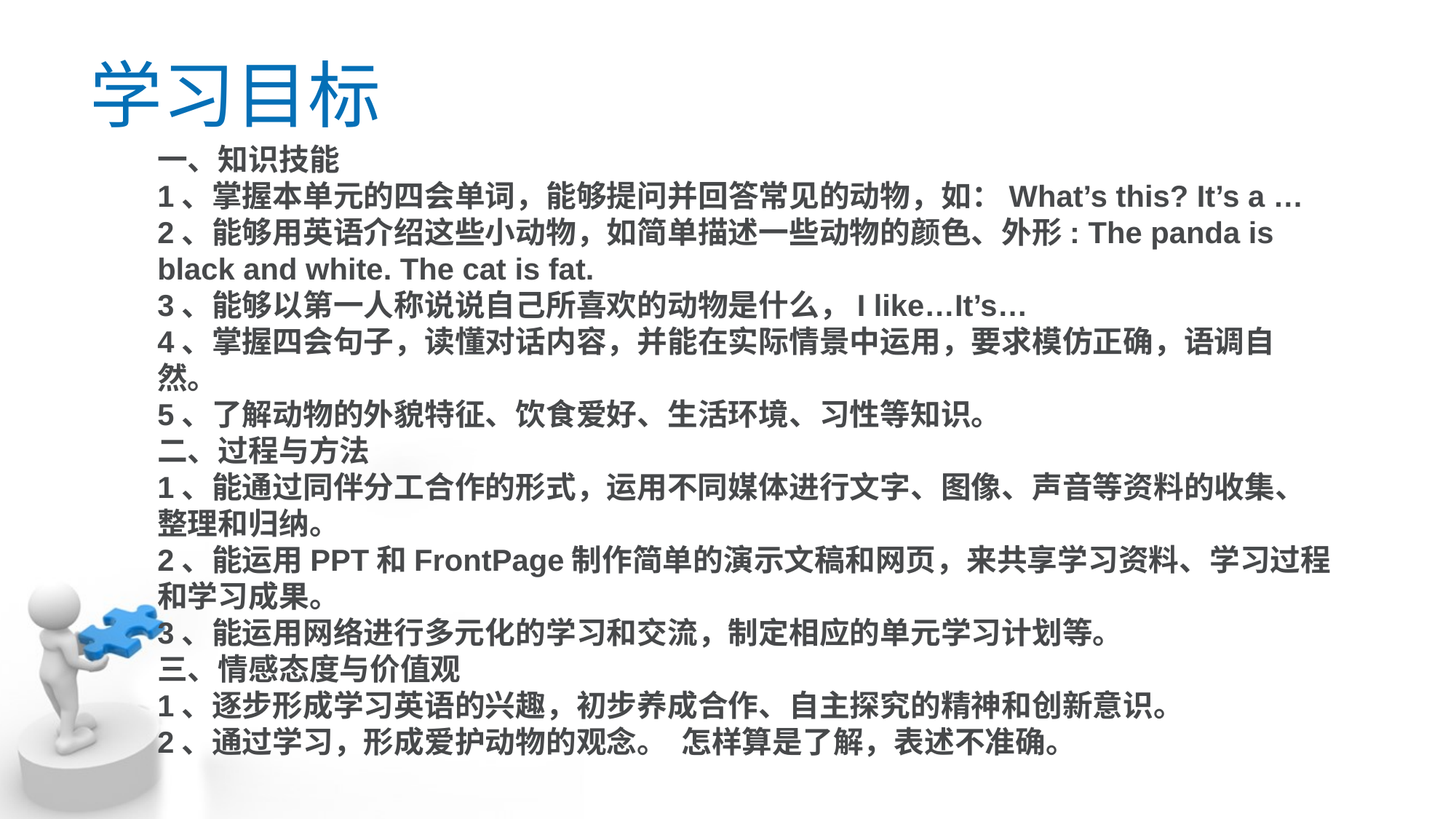

学习目标
一、知识技能
1、掌握本单元的四会单词，能够提问并回答常见的动物，如：What’s this? It’s a …
2、能够用英语介绍这些小动物，如简单描述一些动物的颜色、外形: The panda is black and white. The cat is fat.
3、能够以第一人称说说自己所喜欢的动物是什么，I like…It’s…
4、掌握四会句子，读懂对话内容，并能在实际情景中运用，要求模仿正确，语调自然。
5、了解动物的外貌特征、饮食爱好、生活环境、习性等知识。
二、过程与方法
1、能通过同伴分工合作的形式，运用不同媒体进行文字、图像、声音等资料的收集、整理和归纳。
2、能运用PPT和FrontPage制作简单的演示文稿和网页，来共享学习资料、学习过程和学习成果。
3、能运用网络进行多元化的学习和交流，制定相应的单元学习计划等。
三、情感态度与价值观
1、逐步形成学习英语的兴趣，初步养成合作、自主探究的精神和创新意识。
2、通过学习，形成爱护动物的观念。  怎样算是了解，表述不准确。